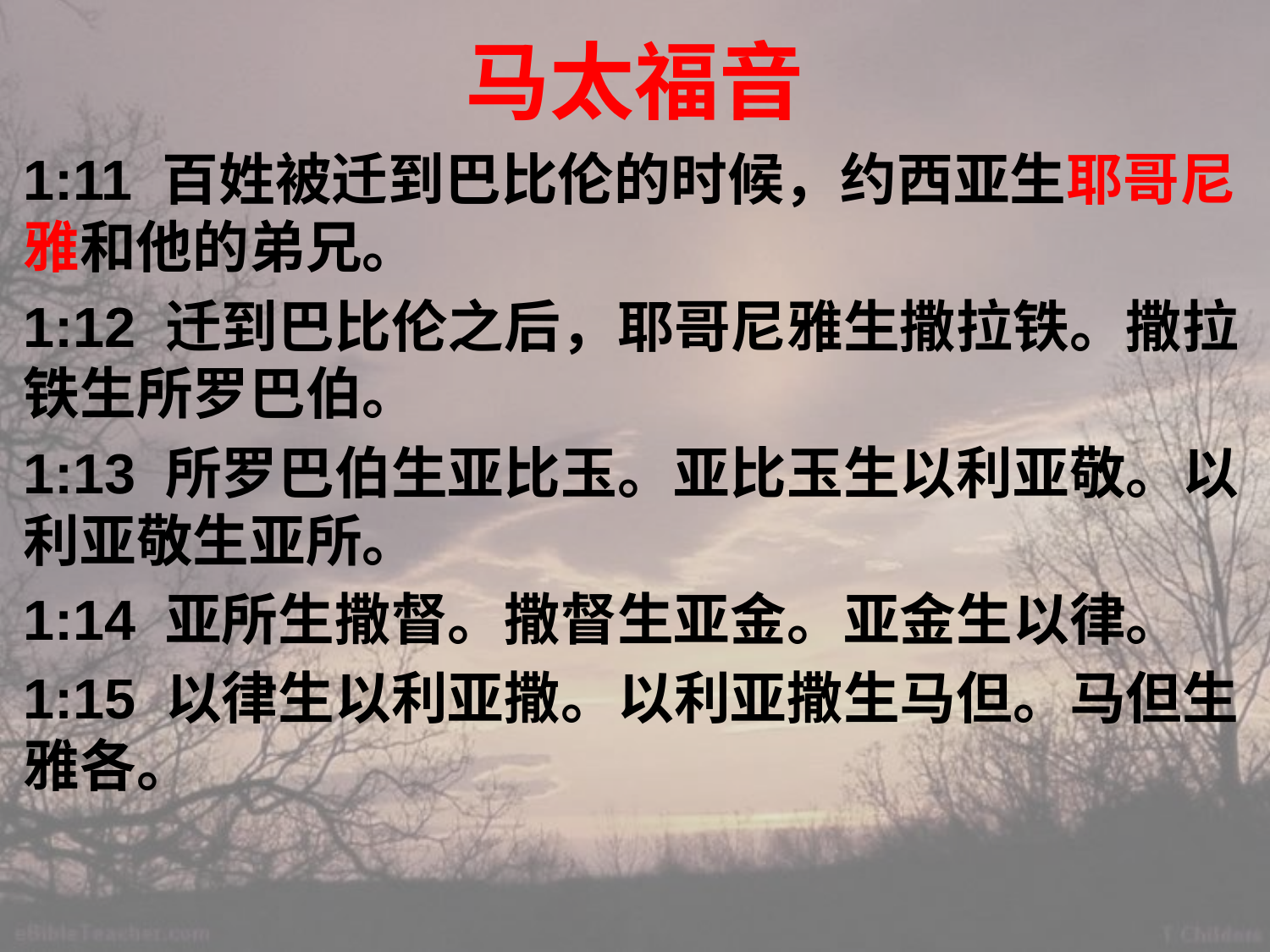

# 马太福音
1:11 百姓被迁到巴比伦的时候，约西亚生耶哥尼雅和他的弟兄。
1:12 迁到巴比伦之后，耶哥尼雅生撒拉铁。撒拉铁生所罗巴伯。
1:13 所罗巴伯生亚比玉。亚比玉生以利亚敬。以利亚敬生亚所。
1:14 亚所生撒督。撒督生亚金。亚金生以律。
1:15 以律生以利亚撒。以利亚撒生马但。马但生雅各。